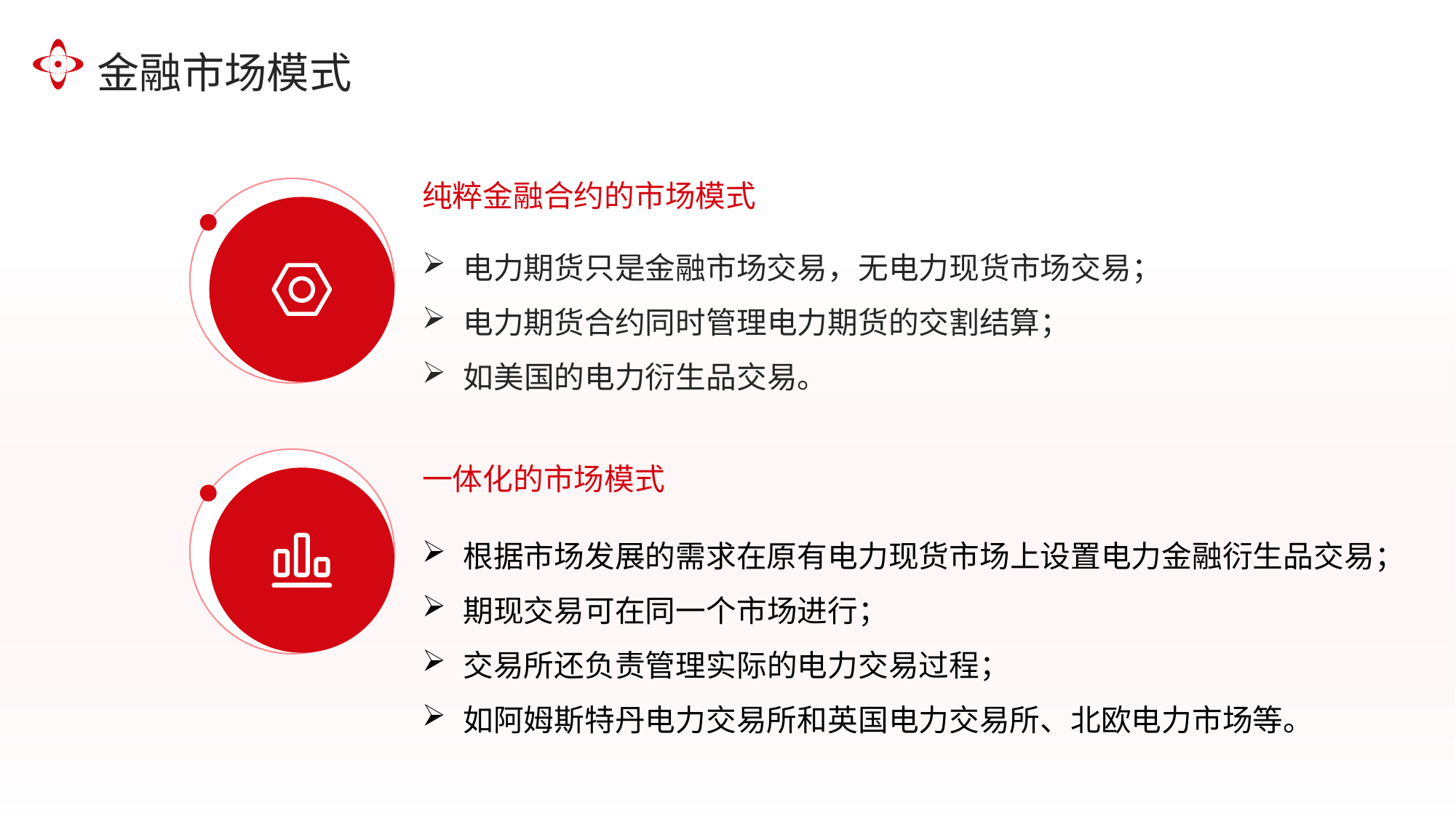

金融市场模式

纯粹金融合约的市场模式

电力期货只是金融市场交易，无电力现货市场交易；
电力期货合约同时管理电力期货的交割结算；
如美国的电力衍生品交易。

一体化的市场模式

根据市场发展的需求在原有电力现货市场上设置电力金融衍生品交易；
期现交易可在同一个市场进行；
交易所还负责管理实际的电力交易过程；
如阿姆斯特丹电力交易所和英国电力交易所、北欧电力市场等。